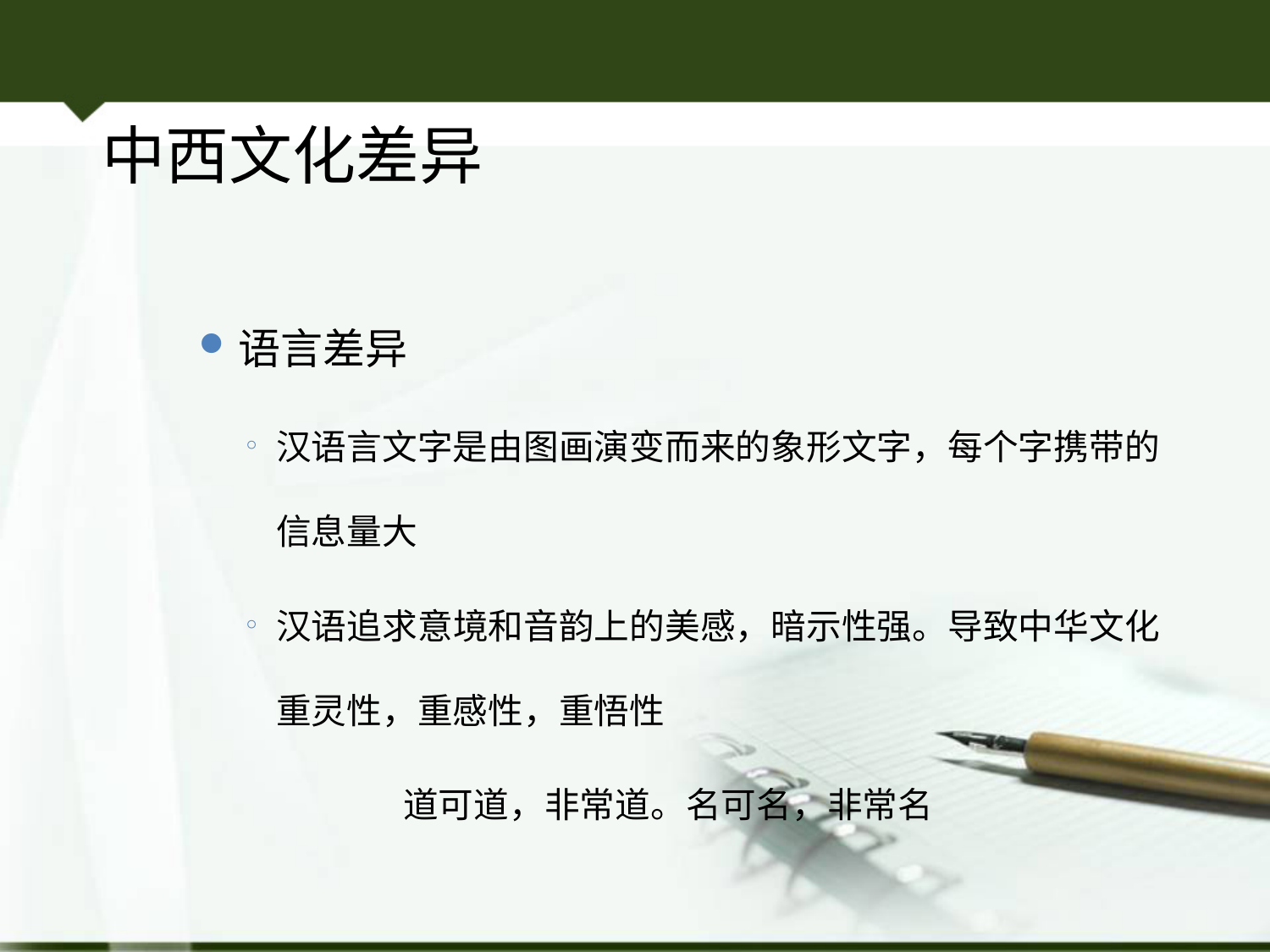

中西文化差异
语言差异
汉语言文字是由图画演变而来的象形文字，每个字携带的信息量大
汉语追求意境和音韵上的美感，暗示性强。导致中华文化重灵性，重感性，重悟性
		道可道，非常道。名可名，非常名